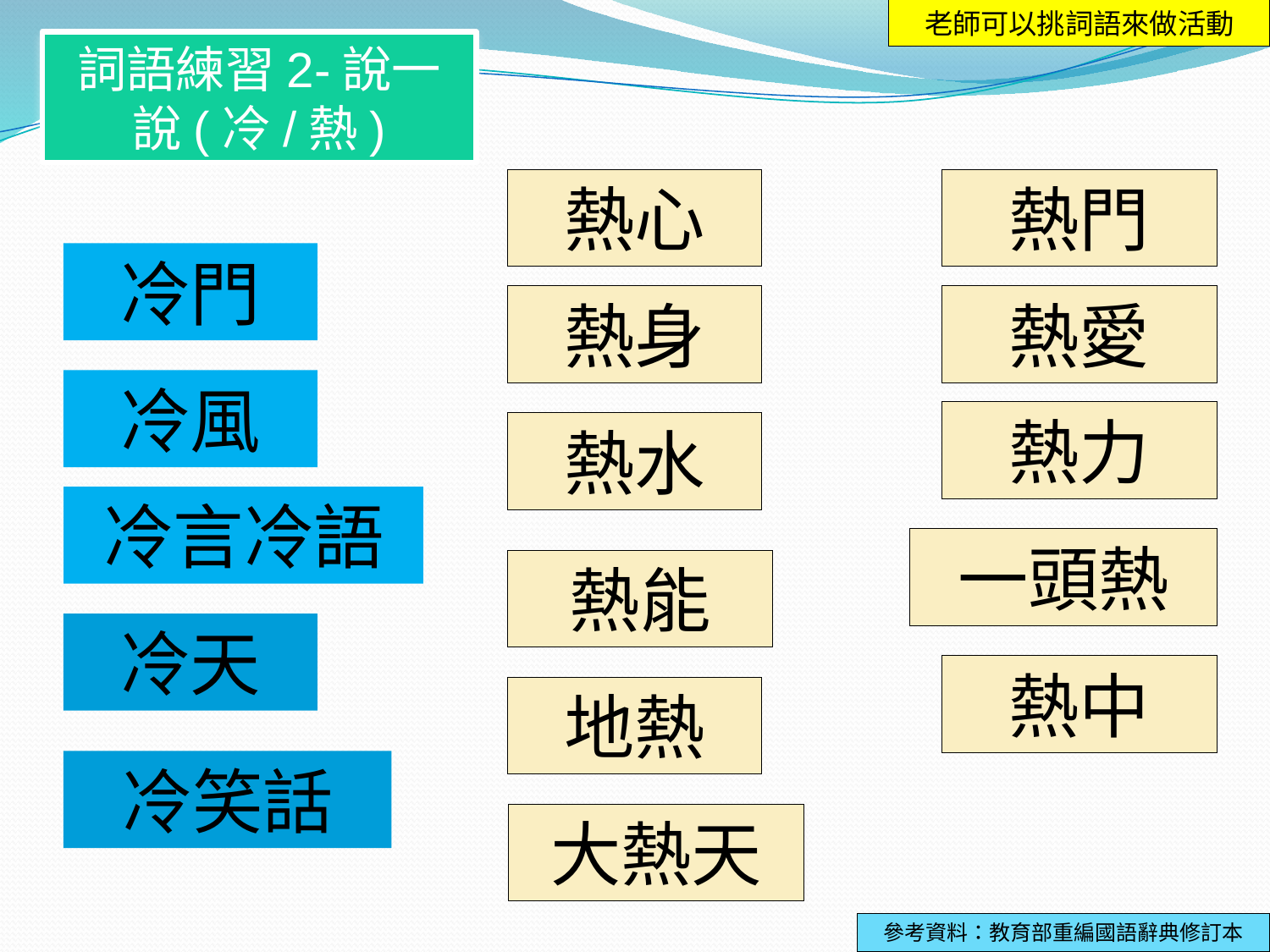

老師可以挑詞語來做活動
詞語練習2-說一說(冷/熱)
熱心
熱門
冷門
熱身
熱愛
冷風
熱力
熱水
冷言冷語
一頭熱
熱能
冷天
熱中
地熱
冷笑話
大熱天
參考資料：教育部重編國語辭典修訂本